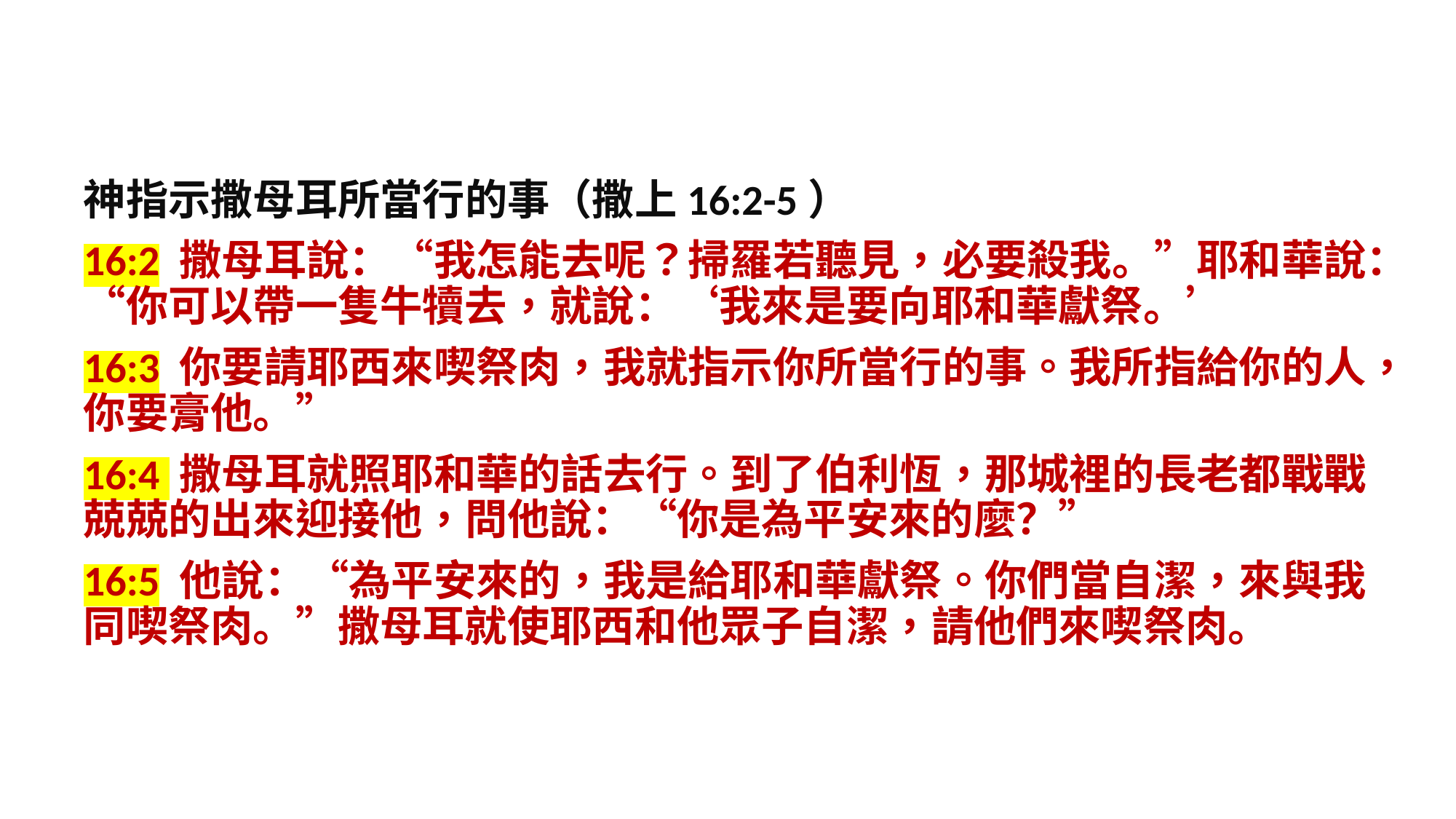

神指示撒母耳所當行的事（撒上16:2-5）
16:2 撒母耳說：“我怎能去呢？掃羅若聽見，必要殺我。”耶和華說：“你可以帶一隻牛犢去，就說：‘我來是要向耶和華獻祭。’
16:3 你要請耶西來喫祭肉，我就指示你所當行的事。我所指給你的人，你要膏他。”
16:4 撒母耳就照耶和華的話去行。到了伯利恆，那城裡的長老都戰戰兢兢的出來迎接他，問他說：“你是為平安來的麼？”
16:5 他說：“為平安來的，我是給耶和華獻祭。你們當自潔，來與我同喫祭肉。”撒母耳就使耶西和他眾子自潔，請他們來喫祭肉。